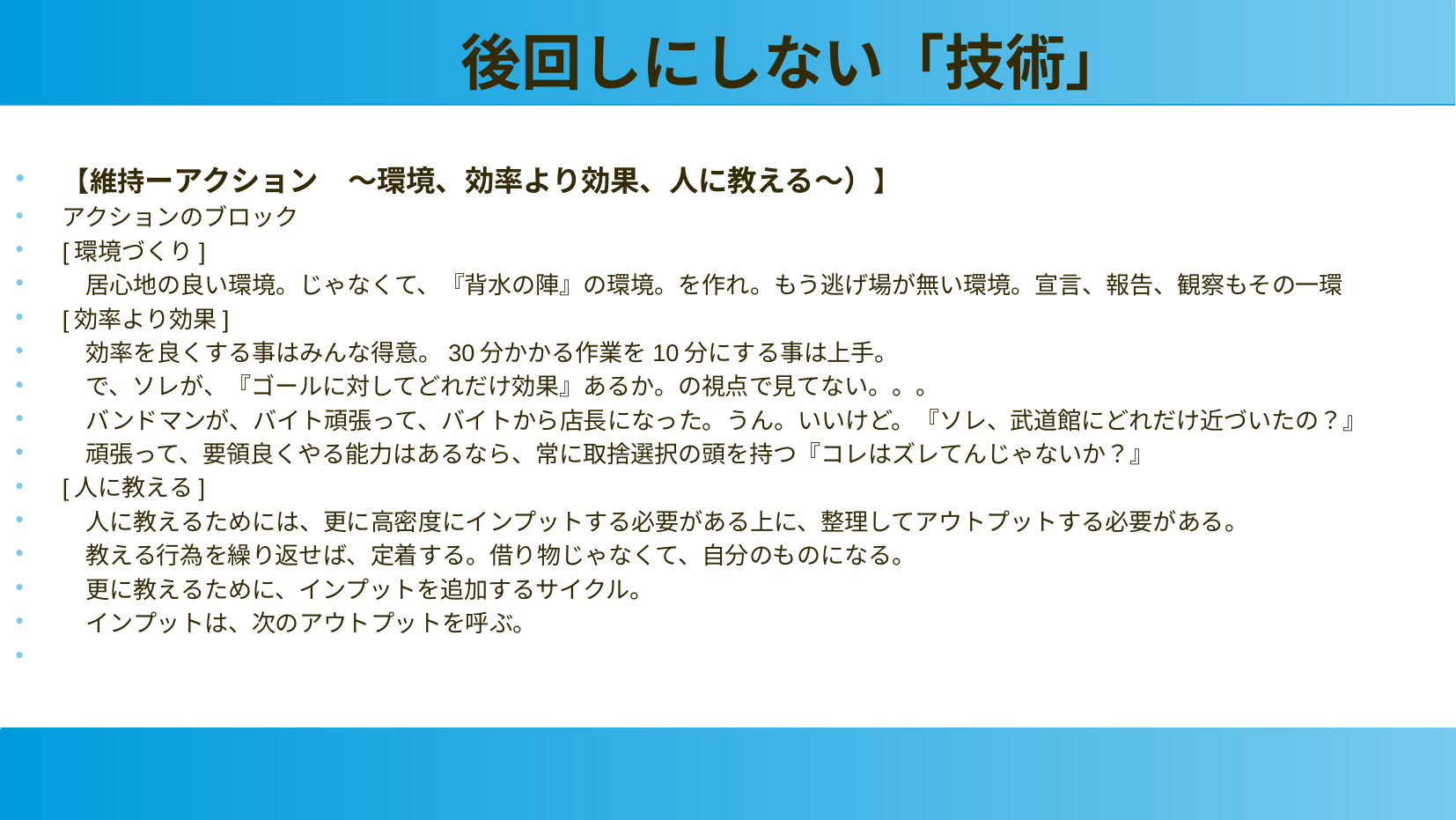

後回しにしない「技術」

【維持ーアクション　〜環境、効率より効果、人に教える〜）】
アクションのブロック
[環境づくり]
　居心地の良い環境。じゃなくて、『背水の陣』の環境。を作れ。もう逃げ場が無い環境。宣言、報告、観察もその一環
[効率より効果]
　効率を良くする事はみんな得意。30分かかる作業を10分にする事は上手。
　で、ソレが、『ゴールに対してどれだけ効果』あるか。の視点で見てない。。。
　バンドマンが、バイト頑張って、バイトから店長になった。うん。いいけど。『ソレ、武道館にどれだけ近づいたの？』
　頑張って、要領良くやる能力はあるなら、常に取捨選択の頭を持つ『コレはズレてんじゃないか？』
[人に教える]
　人に教えるためには、更に高密度にインプットする必要がある上に、整理してアウトプットする必要がある。
　教える行為を繰り返せば、定着する。借り物じゃなくて、自分のものになる。
　更に教えるために、インプットを追加するサイクル。
　インプットは、次のアウトプットを呼ぶ。